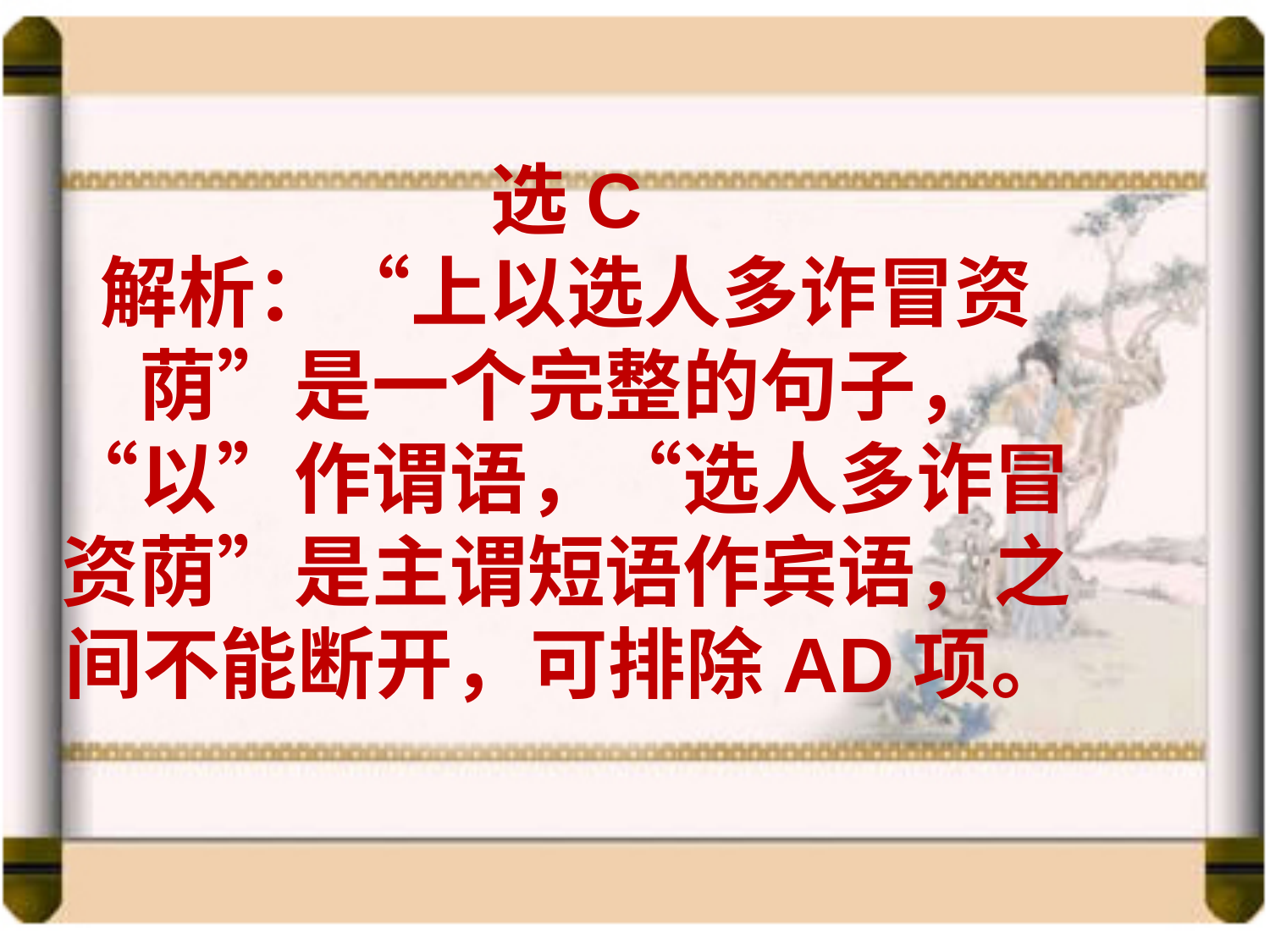

# 选C 解析：“上以选人多诈冒资荫”是一个完整的句子，“以”作谓语，“选人多诈冒资荫”是主谓短语作宾语，之间不能断开，可排除AD项。
28